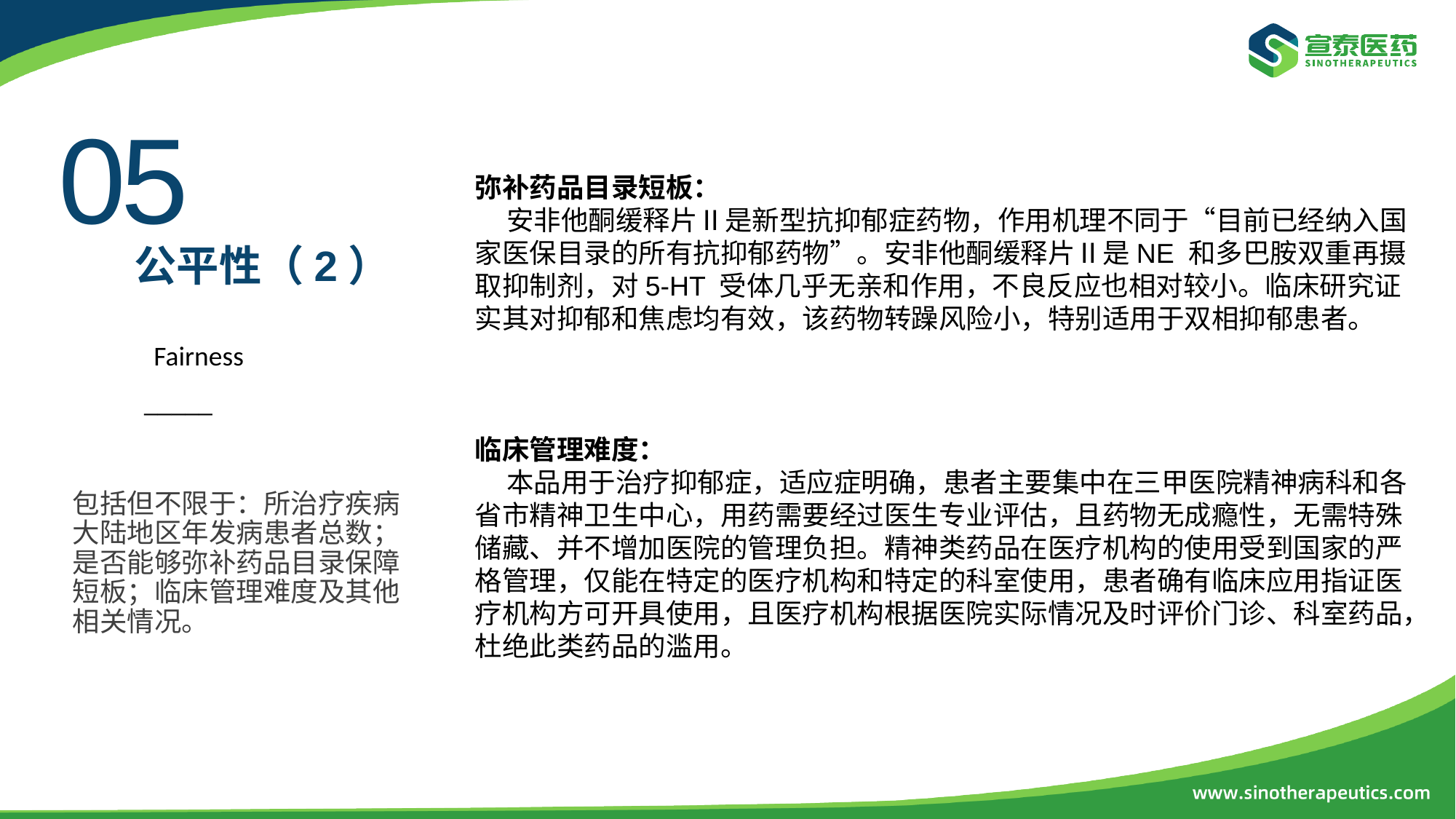

05

弥补药品目录短板：
    安非他酮缓释片Ⅱ是新型抗抑郁症药物，作用机理不同于“目前已经纳入国家医保目录的所有抗抑郁药物”。安非他酮缓释片Ⅱ是NE 和多巴胺双重再摄取抑制剂，对5-HT 受体几乎无亲和作用，不良反应也相对较小。临床研究证实其对抑郁和焦虑均有效，该药物转躁风险小，特别适用于双相抑郁患者。

临床管理难度：
    本品用于治疗抑郁症，适应症明确，患者主要集中在三甲医院精神病科和各省市精神卫生中心，用药需要经过医生专业评估，且药物无成瘾性，无需特殊储藏、并不增加医院的管理负担。精神类药品在医疗机构的使用受到国家的严格管理，仅能在特定的医疗机构和特定的科室使用，患者确有临床应用指证医疗机构方可开具使用，且医疗机构根据医院实际情况及时评价门诊、科室药品，杜绝此类药品的滥用。
公平性（2）
Fairness
─────
包括但不限于：所治疗疾病大陆地区年发病患者总数；是否能够弥补药品目录保障短板；临床管理难度及其他相关情况。